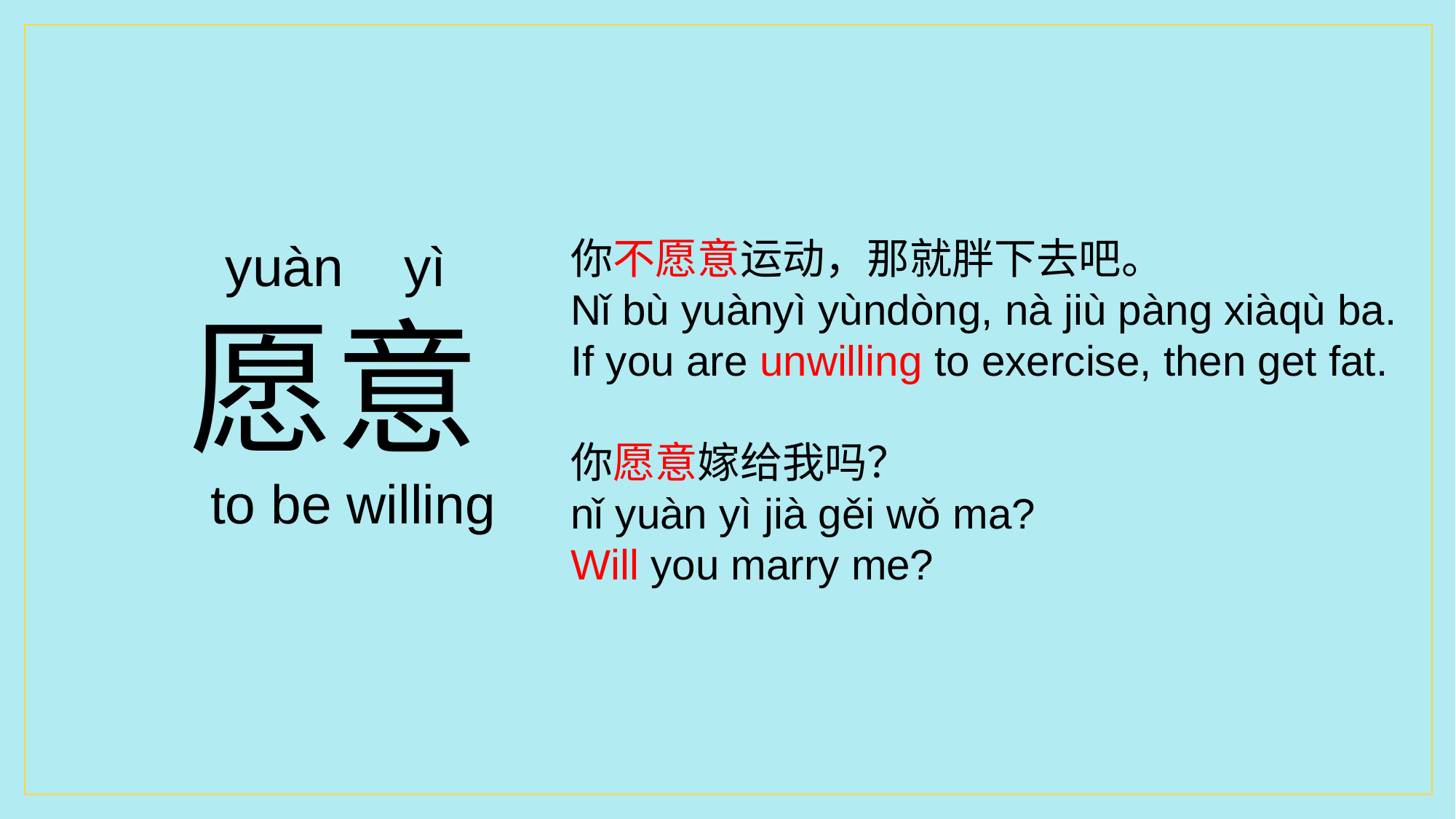

yuàn    yì
你不愿意运动，那就胖下去吧。
Nǐ bù yuànyì yùndòng, nà jiù pàng xiàqù ba.
If you are unwilling to exercise, then get fat.

你愿意嫁给我吗？
nǐ yuàn yì jià gěi wǒ ma?
Will you marry me?
愿意
 to be willing